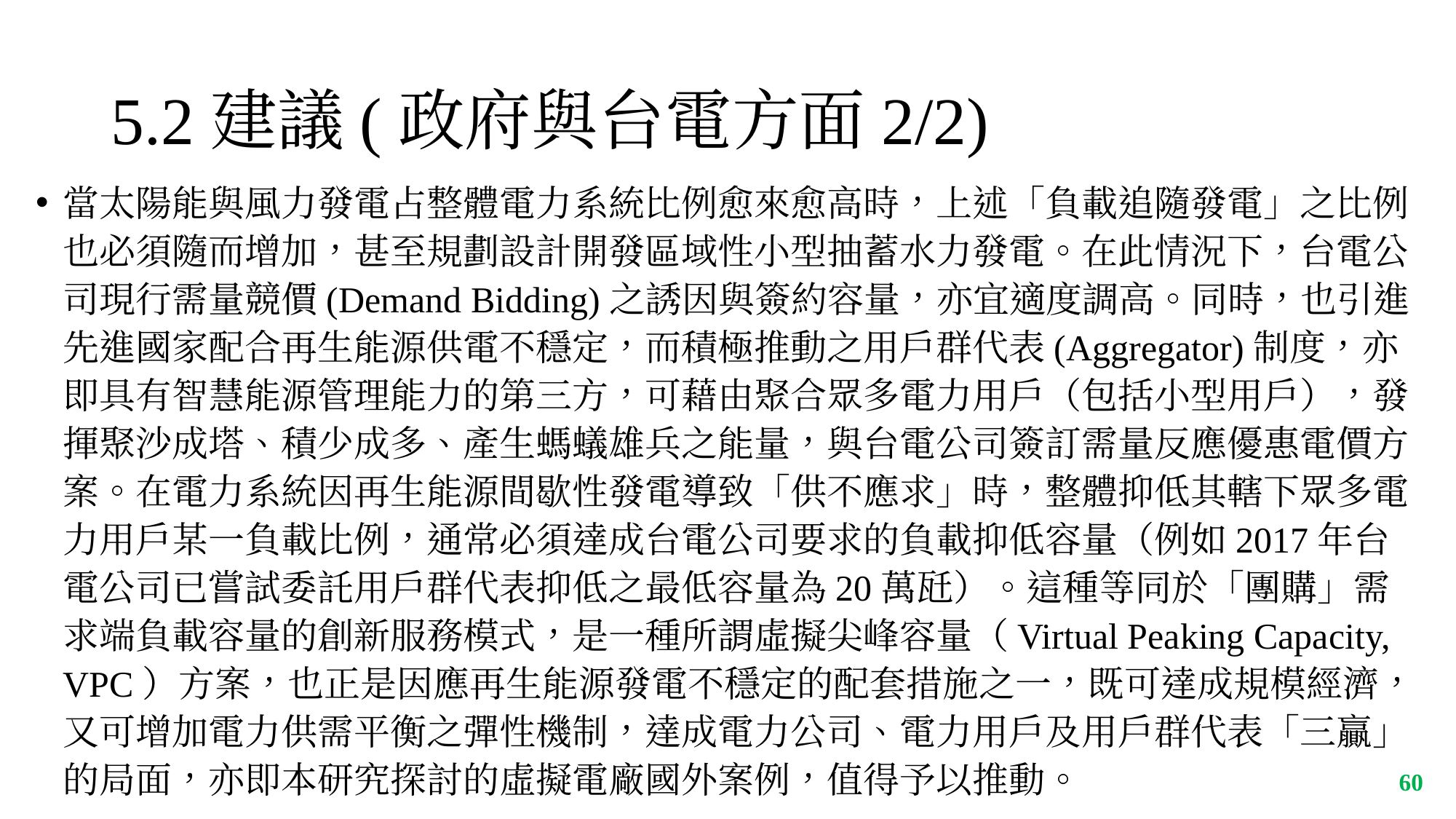

# 5.2建議(政府與台電方面2/2)
當太陽能與風力發電占整體電力系統比例愈來愈高時，上述「負載追隨發電」之比例也必須隨而增加，甚至規劃設計開發區域性小型抽蓄水力發電。在此情況下，台電公司現行需量競價(Demand Bidding)之誘因與簽約容量，亦宜適度調高。同時，也引進先進國家配合再生能源供電不穩定，而積極推動之用戶群代表(Aggregator)制度，亦即具有智慧能源管理能力的第三方，可藉由聚合眾多電力用戶（包括小型用戶），發揮聚沙成塔、積少成多、產生螞蟻雄兵之能量，與台電公司簽訂需量反應優惠電價方案。在電力系統因再生能源間歇性發電導致「供不應求」時，整體抑低其轄下眾多電力用戶某一負載比例，通常必須達成台電公司要求的負載抑低容量（例如2017年台電公司已嘗試委託用戶群代表抑低之最低容量為20萬瓩）。這種等同於「團購」需求端負載容量的創新服務模式，是一種所謂虛擬尖峰容量（Virtual Peaking Capacity, VPC）方案，也正是因應再生能源發電不穩定的配套措施之一，既可達成規模經濟，又可增加電力供需平衡之彈性機制，達成電力公司、電力用戶及用戶群代表「三贏」的局面，亦即本研究探討的虛擬電廠國外案例，值得予以推動。

60